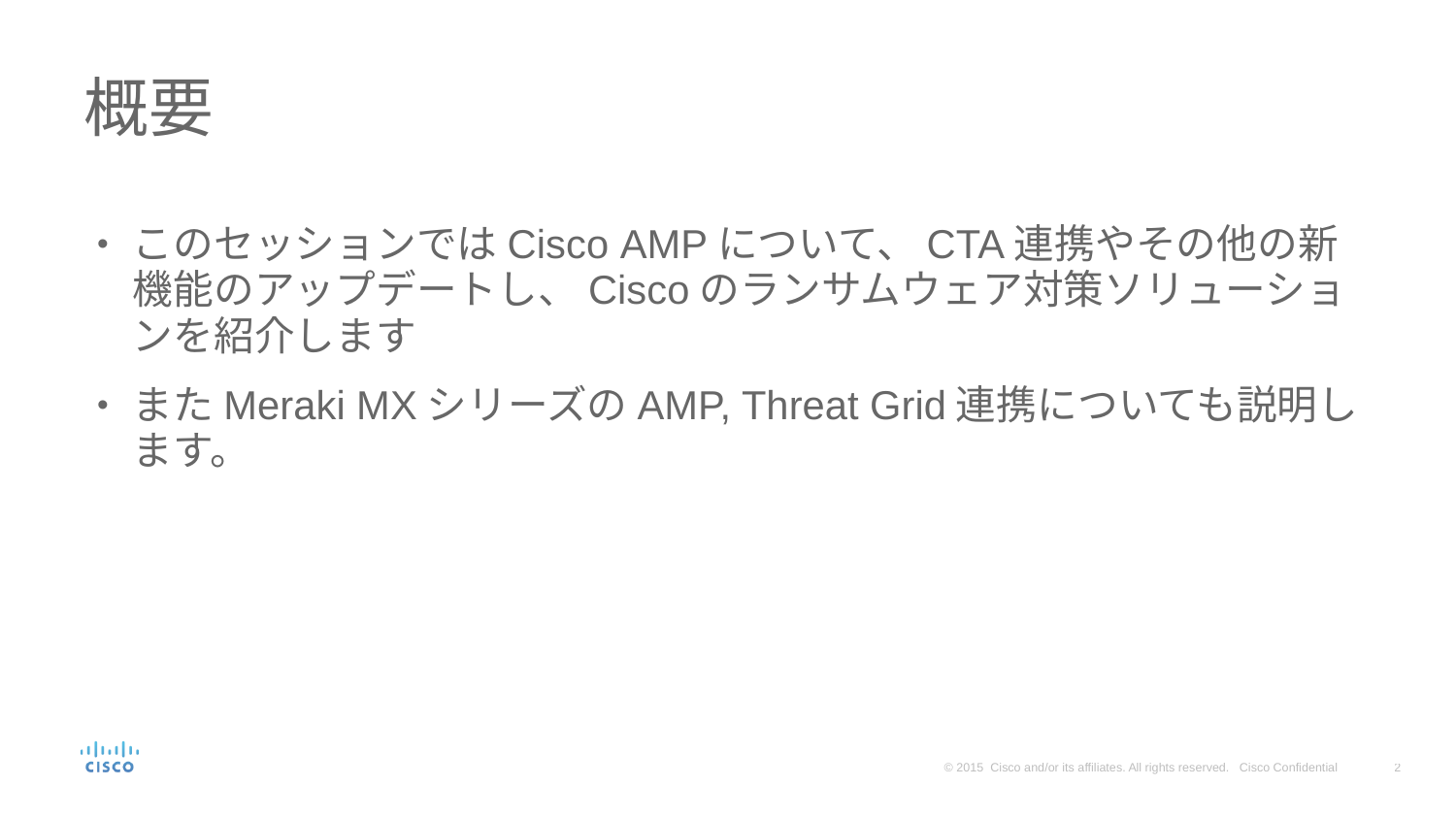

# 概要
このセッションではCisco AMPについて、CTA連携やその他の新機能のアップデートし、Ciscoのランサムウェア対策ソリューションを紹介します
またMeraki MXシリーズのAMP, Threat Grid連携についても説明します。